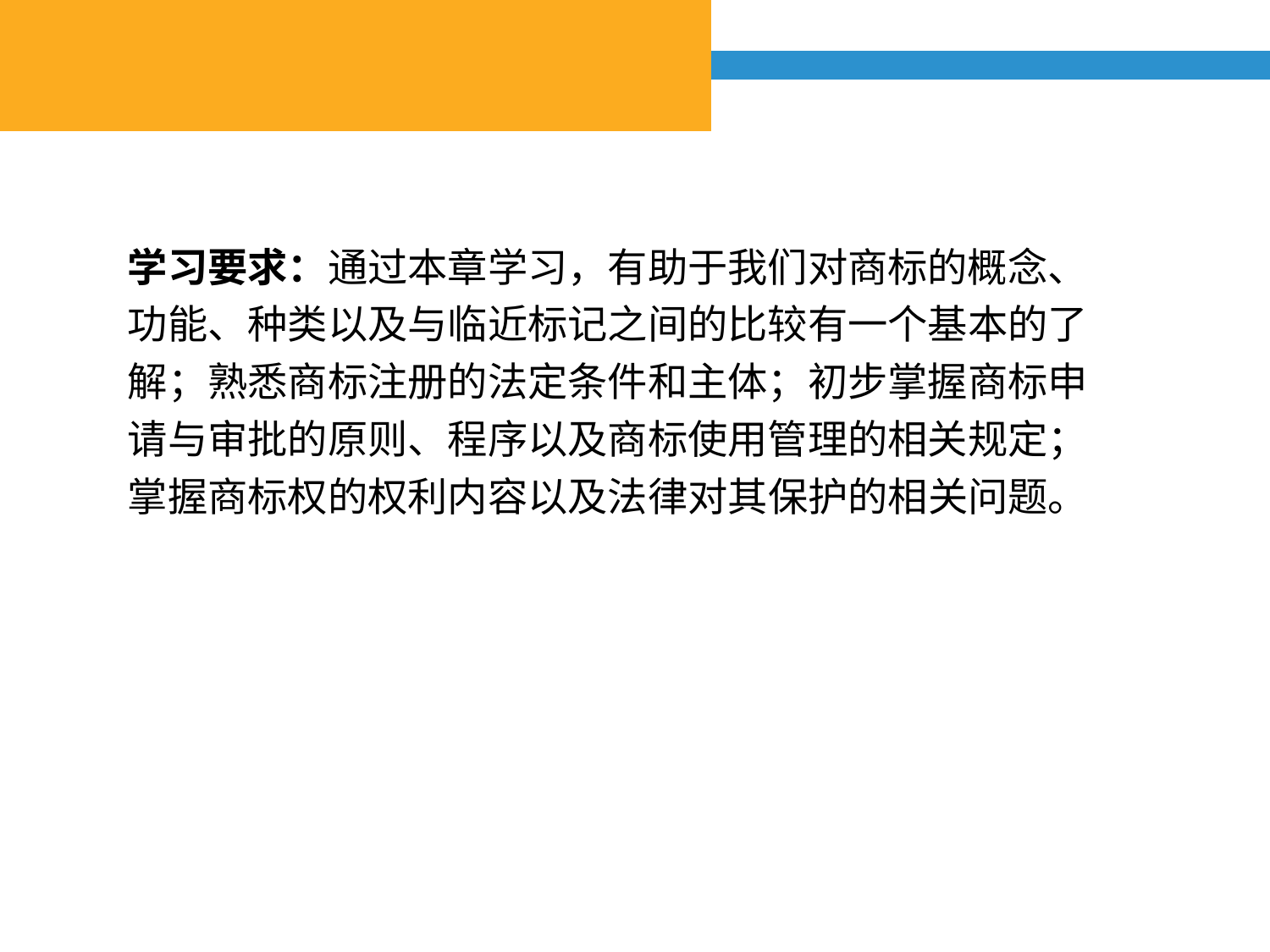

学习要求：通过本章学习，有助于我们对商标的概念、功能、种类以及与临近标记之间的比较有一个基本的了解；熟悉商标注册的法定条件和主体；初步掌握商标申请与审批的原则、程序以及商标使用管理的相关规定；掌握商标权的权利内容以及法律对其保护的相关问题。